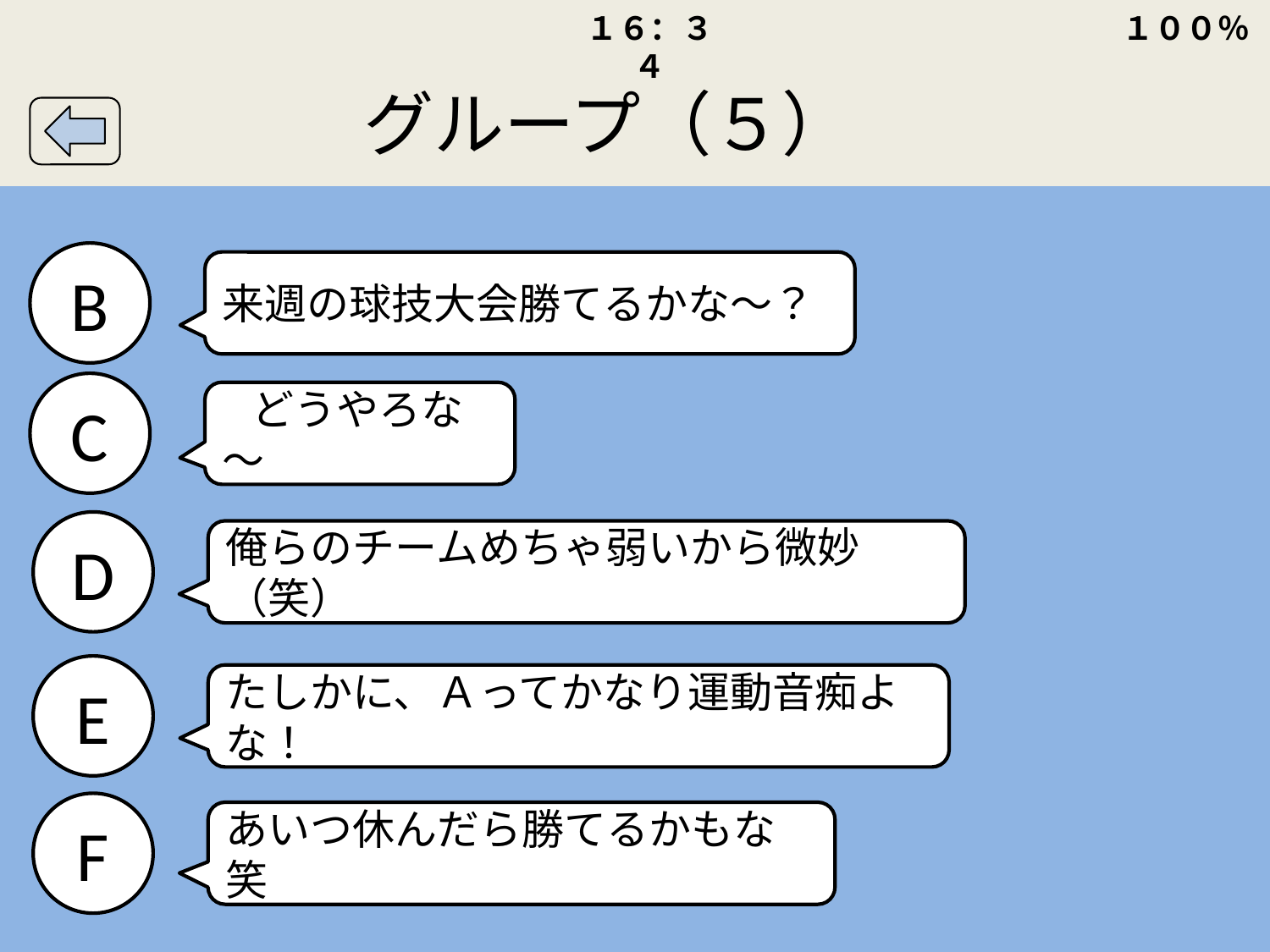

１６：３４
１００％
グループ（５）

B
来週の球技大会勝てるかな～？
C
  どうやろな～
D
俺らのチームめちゃ弱いから微妙（笑）
E
たしかに、Ａってかなり運動音痴よな！
F
あいつ休んだら勝てるかもな笑